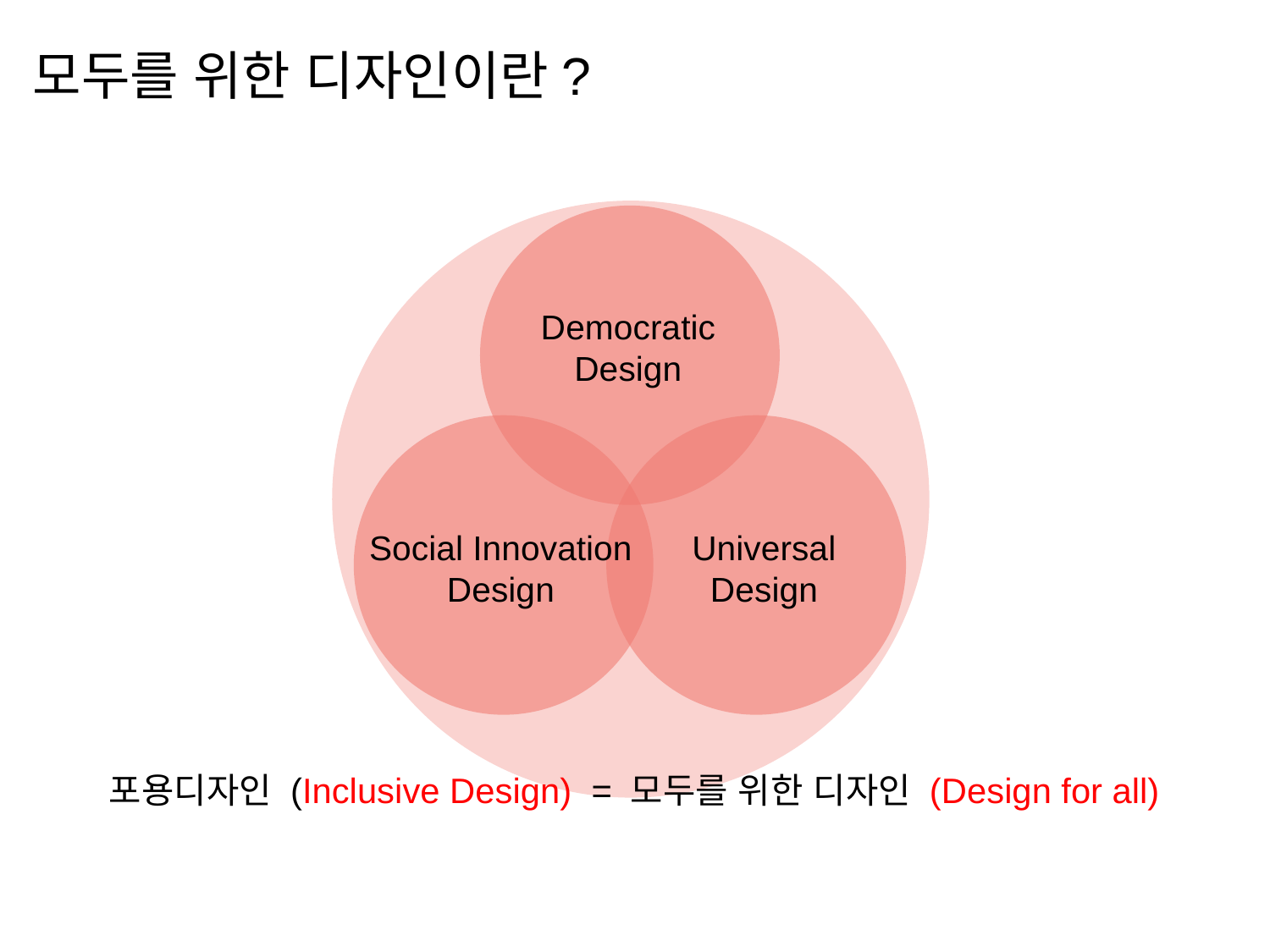

모두를 위한 디자인이란?

Democratic
Design

Social Innovation
Design
Universal
Design
포용디자인 (Inclusive Design)  = 모두를 위한 디자인 (Design for all)